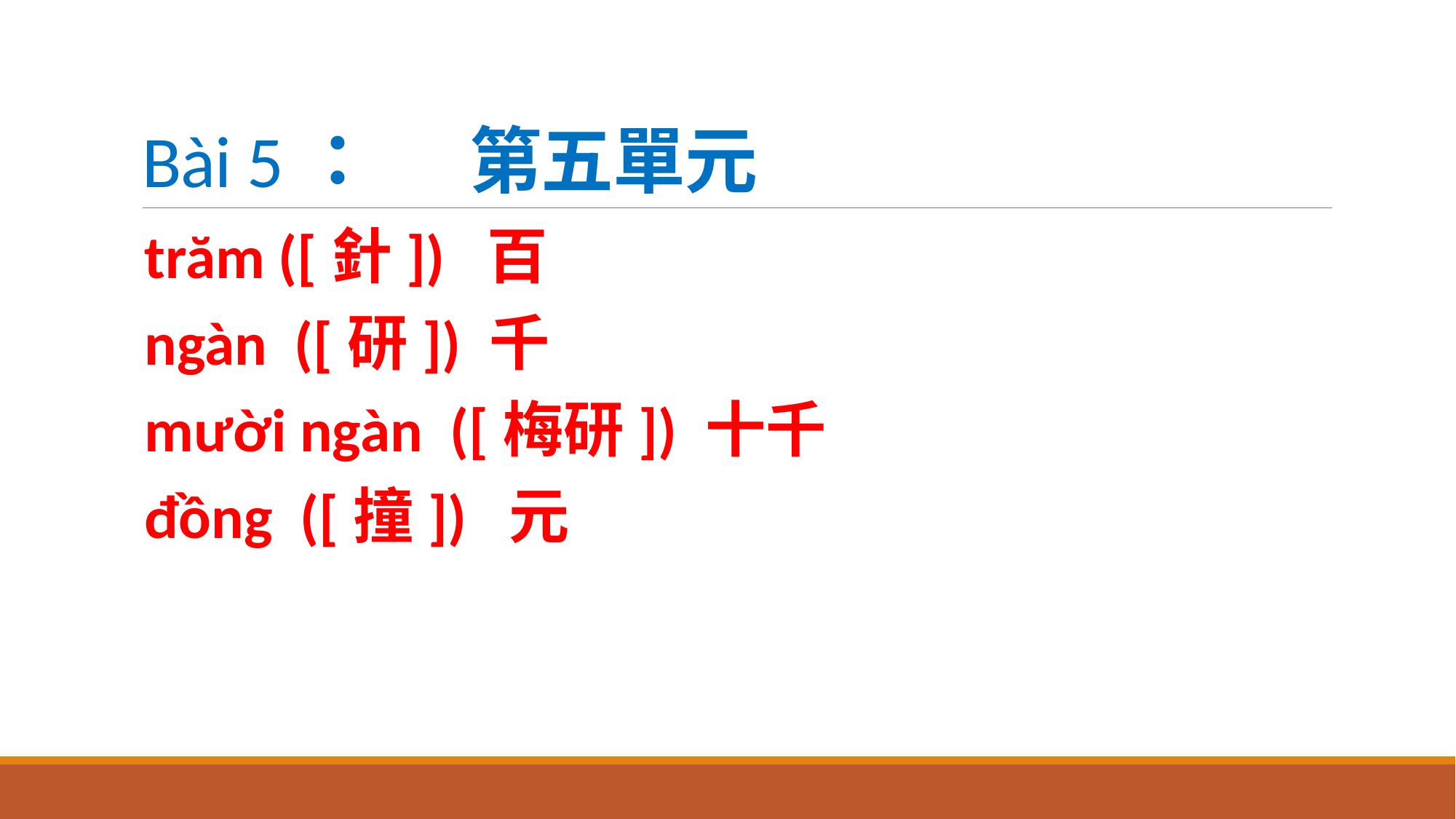

# Bài 5：	第五單元
trăm ([針])  百
ngàn  ([研]) 千
mười ngàn  ([梅研]) 十千
đồng  ([撞])  元